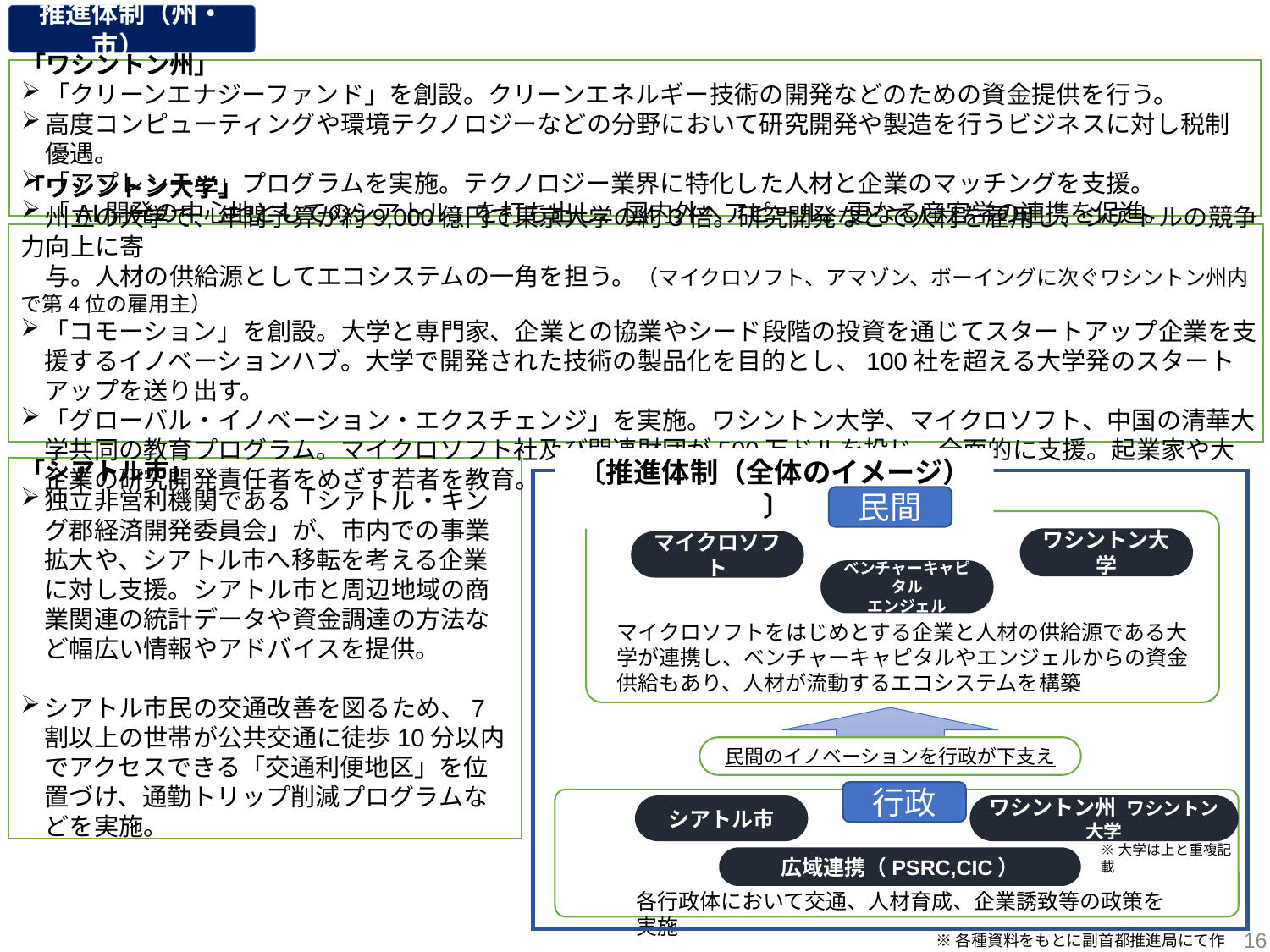

推進体制（州・市）
「ワシントン州」
「クリーンエナジーファンド」を創設。クリーンエネルギー技術の開発などのための資金提供を行う。
高度コンピューティングや環境テクノロジーなどの分野において研究開発や製造を行うビジネスに対し税制優遇。
「アプレンティ」プログラムを実施。テクノロジー業界に特化した人材と企業のマッチングを支援。
「AI開発の中心地としてのシアトル」を打ち出し、国内外へアピール。更なる産官学の連携を促進。
「ワシントン大学」
　州立の大学で、年間予算が約9,000億円で東京大学の約3倍。研究開発などで人材を雇用し、シアトルの競争力向上に寄
　与。人材の供給源としてエコシステムの一角を担う。（マイクロソフト、アマゾン、ボーイングに次ぐワシントン州内で第4位の雇用主）
「コモーション」を創設。大学と専門家、企業との協業やシード段階の投資を通じてスタートアップ企業を支援するイノベーションハブ。大学で開発された技術の製品化を目的とし、100社を超える大学発のスタートアップを送り出す。
「グローバル・イノベーション・エクスチェンジ」を実施。ワシントン大学、マイクロソフト、中国の清華大学共同の教育プログラム。マイクロソフト社及び関連財団が500万ドルを投じ、全面的に支援。起業家や大企業の研究開発責任者をめざす若者を教育。
〔推進体制（全体のイメージ） 〕
「シアトル市」
独立非営利機関である「シアトル・キング郡経済開発委員会」が、市内での事業拡大や、シアトル市へ移転を考える企業に対し支援。シアトル市と周辺地域の商業関連の統計データや資金調達の方法など幅広い情報やアドバイスを提供。

シアトル市民の交通改善を図るため、7割以上の世帯が公共交通に徒歩10分以内でアクセスできる「交通利便地区」を位置づけ、通勤トリップ削減プログラムなどを実施。

民間

ワシントン大学
マイクロソフト
ベンチャーキャピタル
エンジェル
マイクロソフトをはじめとする企業と人材の供給源である大学が連携し、ベンチャーキャピタルやエンジェルからの資金供給もあり、人材が流動するエコシステムを構築

民間のイノベーションを行政が下支え
行政

シアトル市
ワシントン州  ワシントン大学
※大学は上と重複記載
広域連携（PSRC,CIC）
各行政体において交通、人材育成、企業誘致等の政策を実施
16
16
※各種資料をもとに副首都推進局にて作成